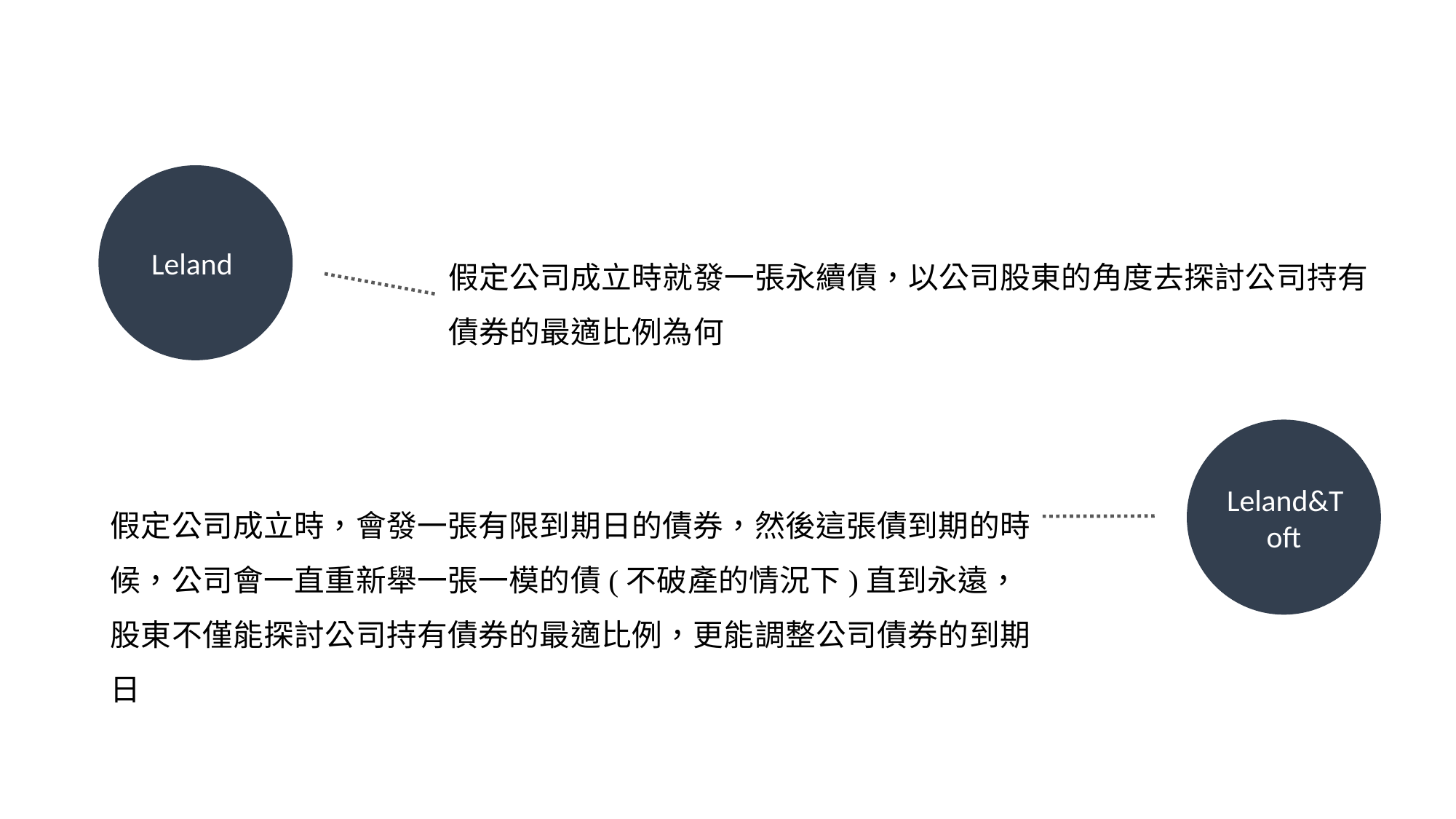

Leland
假定公司成立時就發一張永續債，以公司股東的角度去探討公司持有債券的最適比例為何
Leland&Toft
假定公司成立時，會發一張有限到期日的債券，然後這張債到期的時候，公司會一直重新舉一張一模的債(不破產的情況下)直到永遠，股東不僅能探討公司持有債券的最適比例，更能調整公司債券的到期日